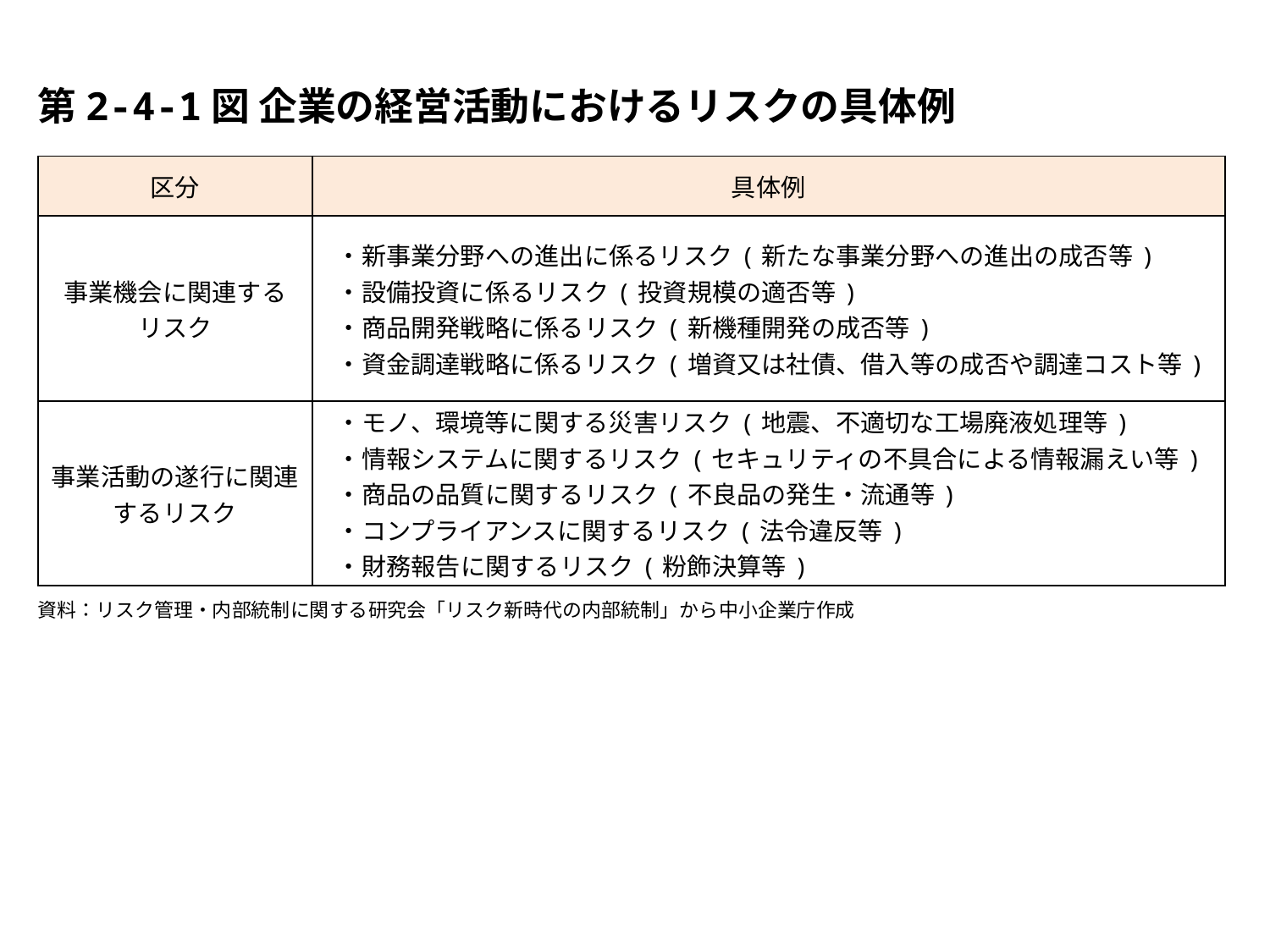

第2-4-1図 企業の経営活動におけるリスクの具体例
| 区分 | 具体例 |
| --- | --- |
| 事業機会に関連する リスク | ・新事業分野への進出に係るリスク(新たな事業分野への進出の成否等) 　・設備投資に係るリスク(投資規模の適否等) 　・商品開発戦略に係るリスク(新機種開発の成否等) 　・資金調達戦略に係るリスク(増資又は社債、借入等の成否や調達コスト等) |
| 事業活動の遂行に関連 するリスク | ・モノ、環境等に関する災害リスク(地震、不適切な工場廃液処理等) 　・情報システムに関するリスク(セキュリティの不具合による情報漏えい等) 　・商品の品質に関するリスク(不良品の発生・流通等) 　・コンプライアンスに関するリスク(法令違反等) 　・財務報告に関するリスク(粉飾決算等) |
資料：リスク管理・内部統制に関する研究会「リスク新時代の内部統制」から中小企業庁作成